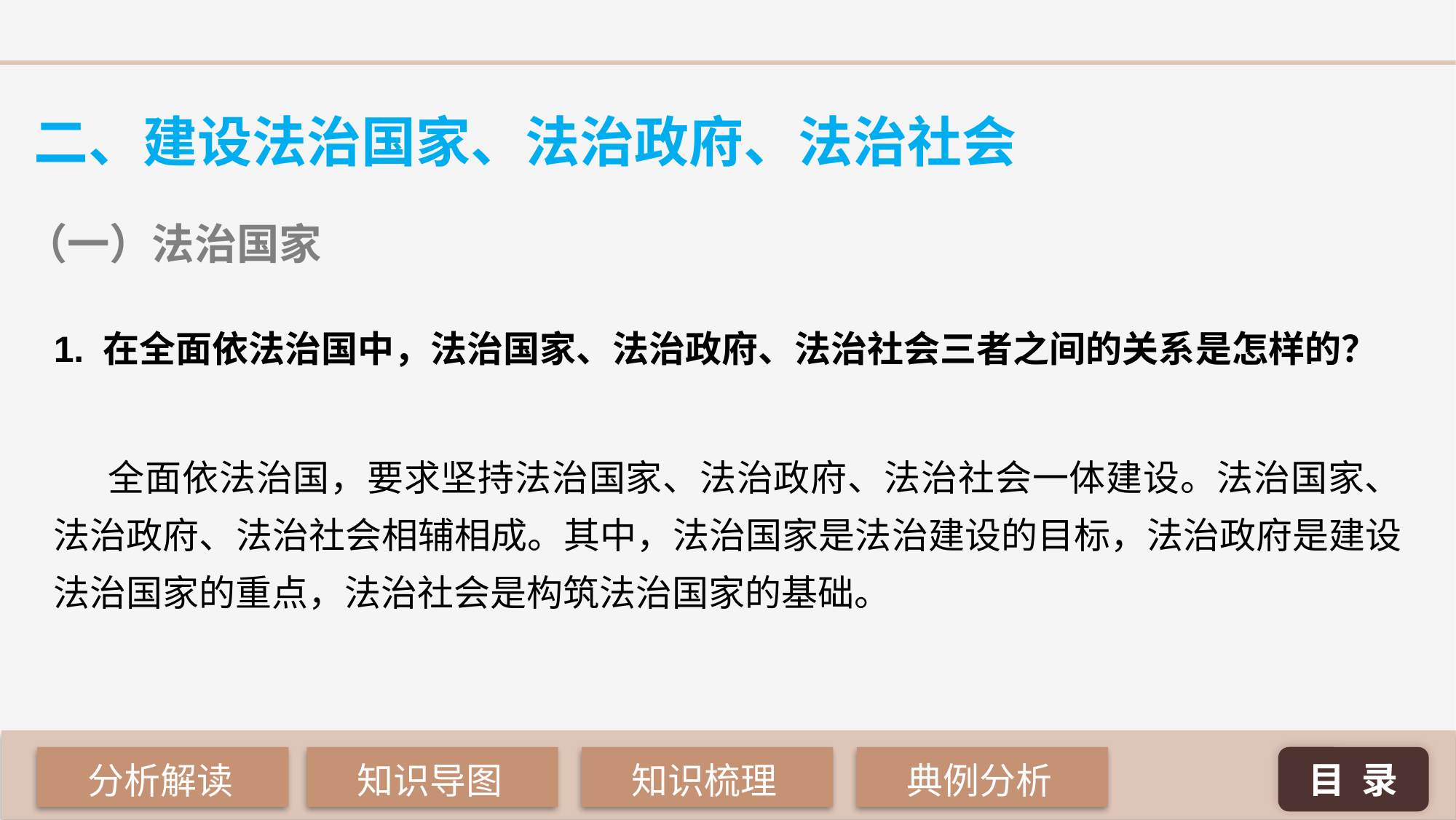

二、建设法治国家、法治政府、法治社会
（一）法治国家
1. 在全面依法治国中，法治国家、法治政府、法治社会三者之间的关系是怎样的？
全面依法治国，要求坚持法治国家、法治政府、法治社会一体建设。法治国家、法治政府、法治社会相辅相成。其中，法治国家是法治建设的目标，法治政府是建设法治国家的重点，法治社会是构筑法治国家的基础。